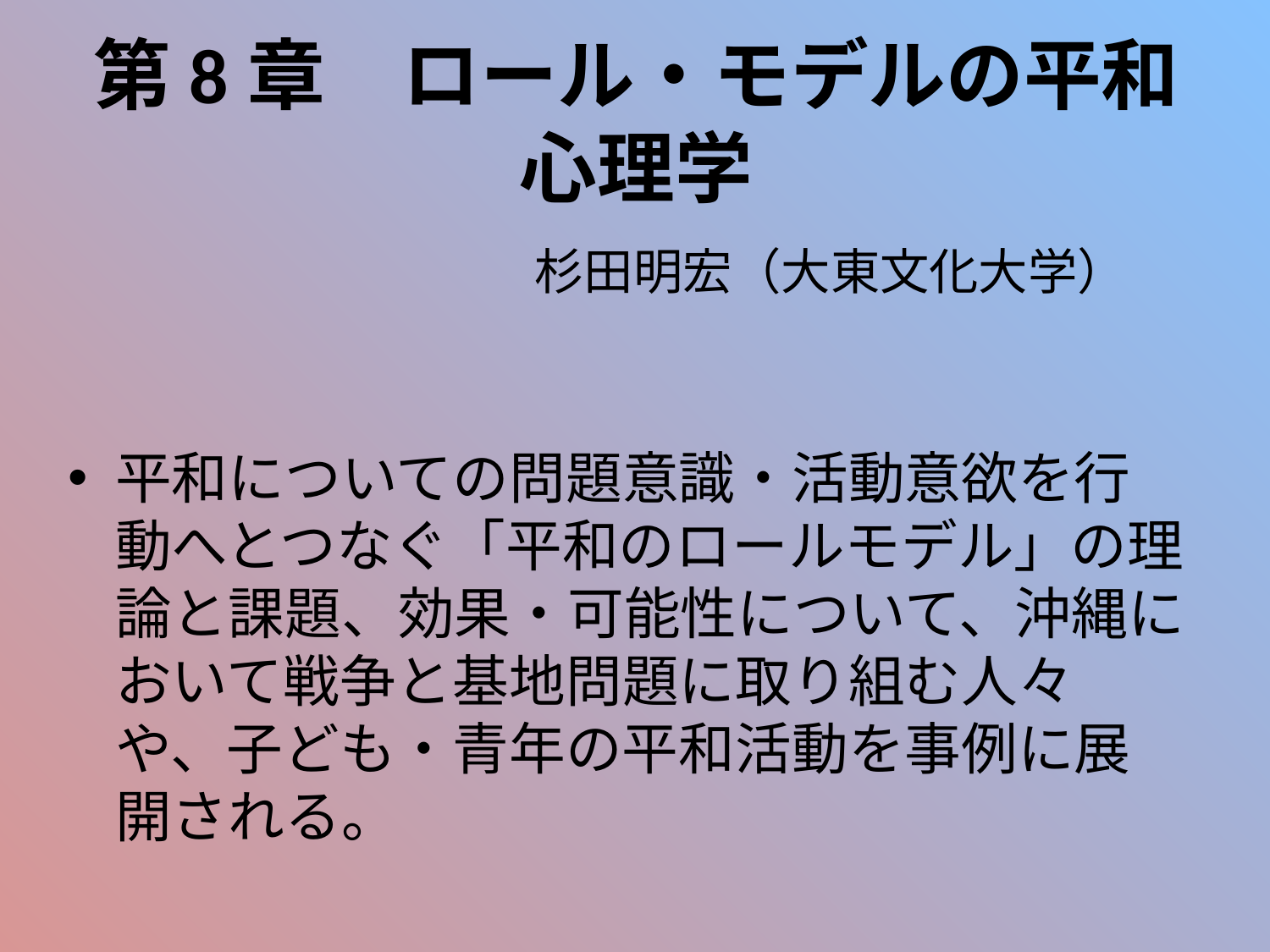

# 第8章　ロール・モデルの平和心理学 　　　　　杉田明宏（大東文化大学）
平和についての問題意識・活動意欲を行動へとつなぐ「平和のロールモデル」の理論と課題、効果・可能性について、沖縄において戦争と基地問題に取り組む人々や、子ども・青年の平和活動を事例に展開される。